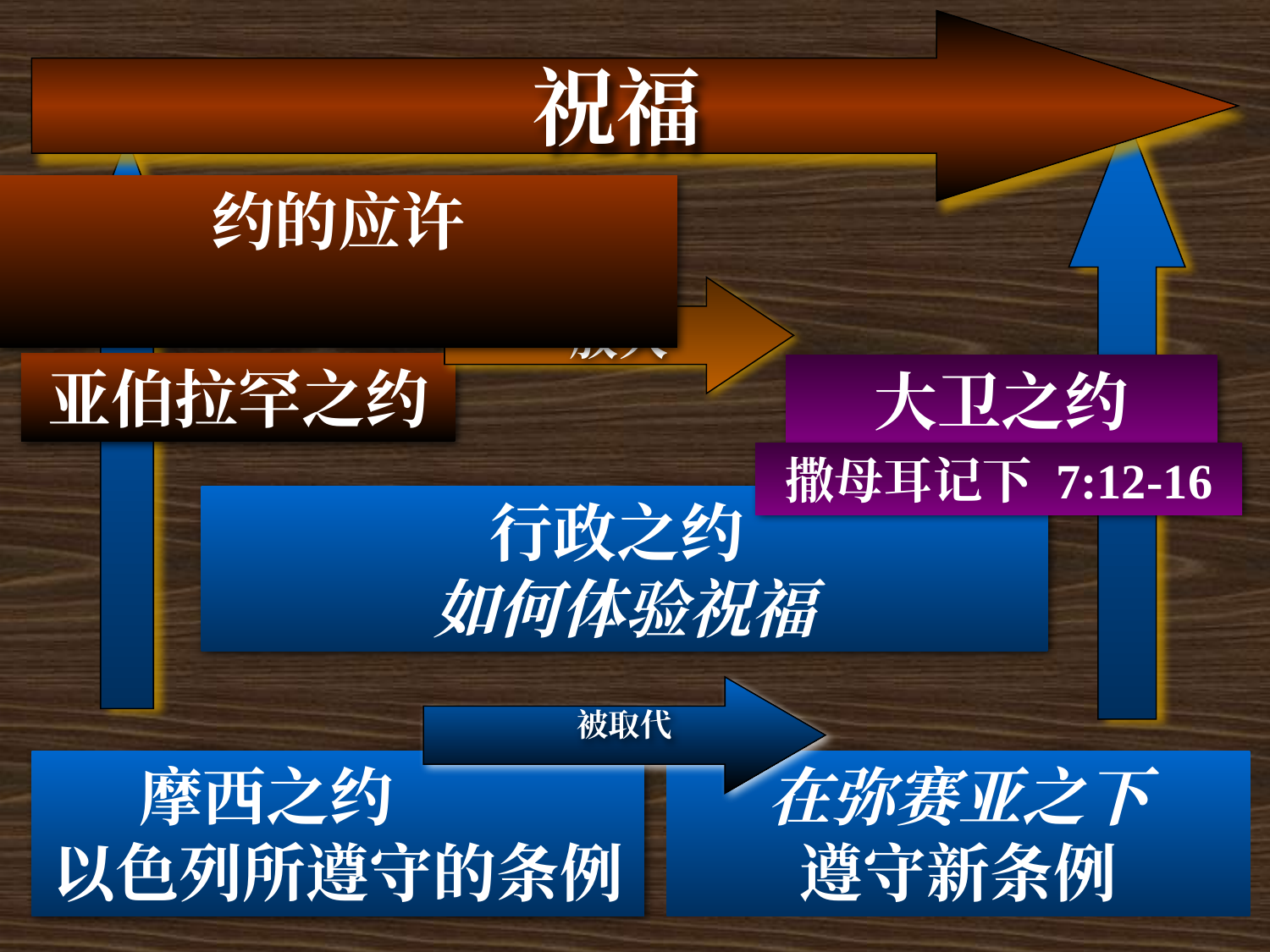

祝福
Walt Russell, Playing with Fire, p. 121

约的应许

放大
亚伯拉罕之约
大卫之约
撒母耳记下 7:12-16
行政之约
如何体验祝福

被取代
摩西之约
以色列所遵守的条例
在弥赛亚之下
遵守新条例